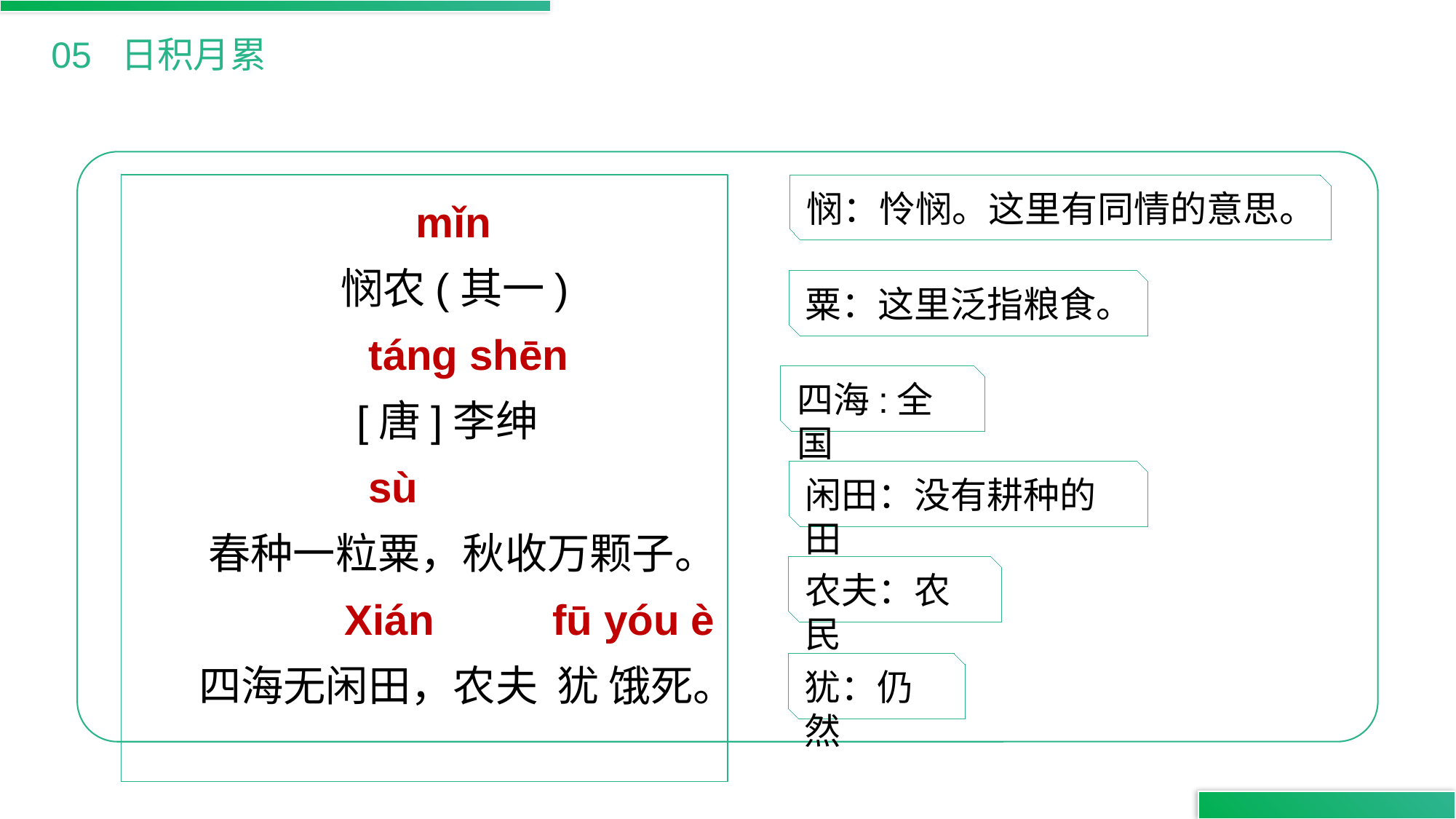

05  日积月累
悯：怜悯。这里有同情的意思。
                        mǐn
                     悯农(其一)
                    tánɡ shēn
                   [唐]李绅
                    sù
       春种一粒粟，秋收万颗子。
                  Xián          fū yóu è
      四海无闲田，农夫  犹 饿死。
粟：这里泛指粮食。
四海:全国
闲田：没有耕种的田
农夫：农民
犹：仍然